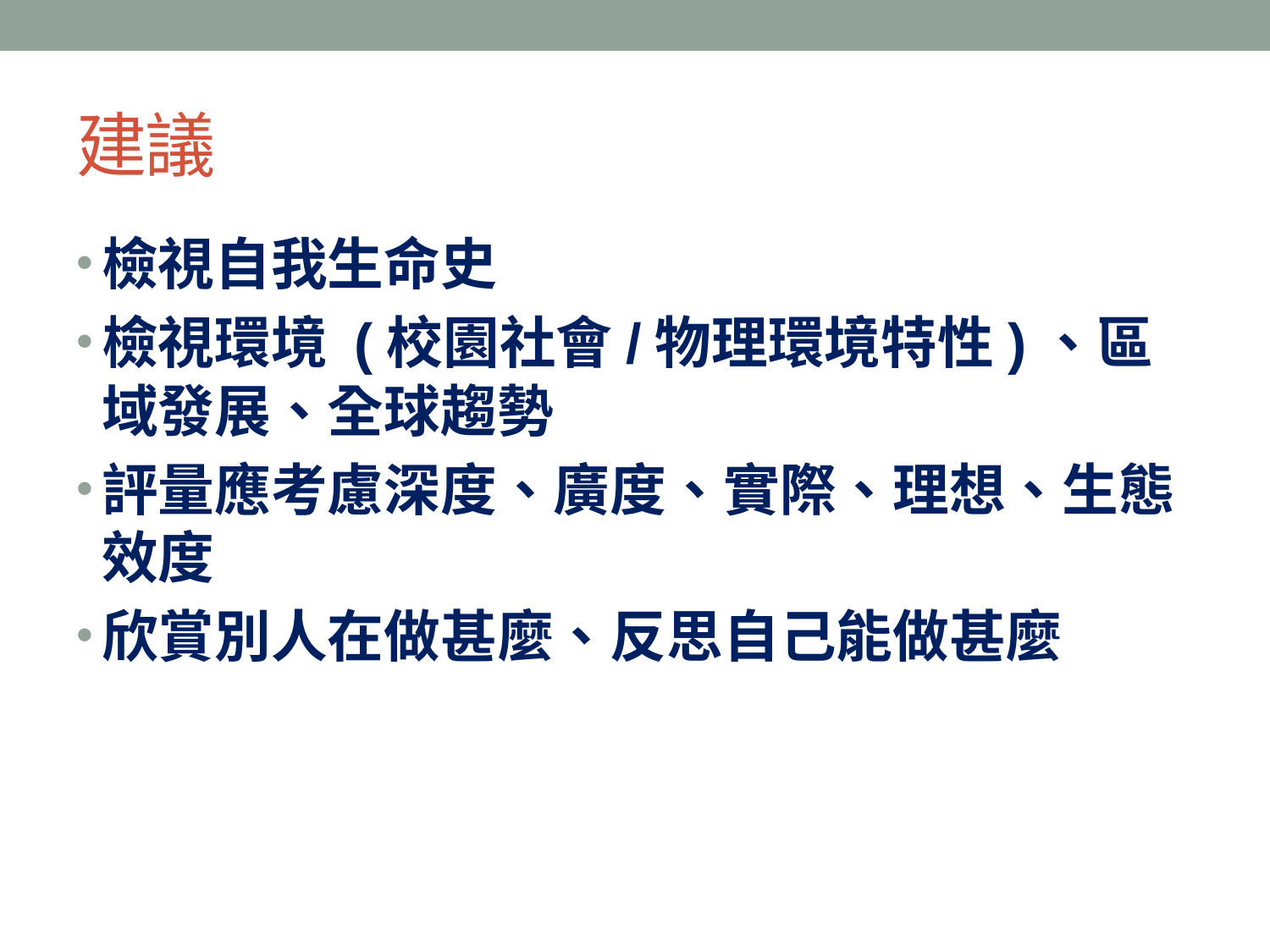

# 建議
檢視自我生命史
檢視環境 (校園社會/物理環境特性)、區域發展、全球趨勢
評量應考慮深度、廣度、實際、理想、生態效度
欣賞別人在做甚麼、反思自己能做甚麼